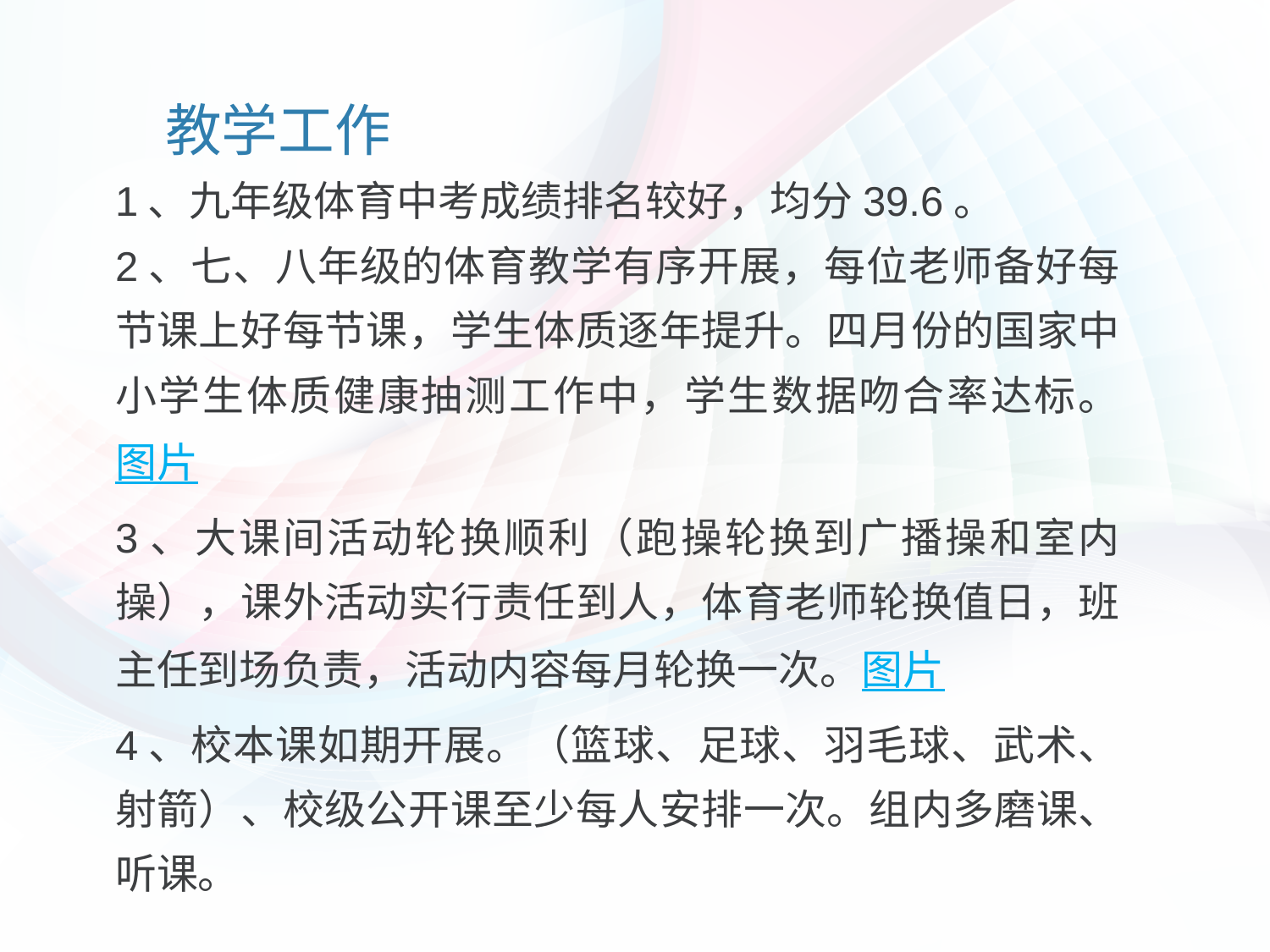

# 教学工作
1、九年级体育中考成绩排名较好，均分39.6。
2、七、八年级的体育教学有序开展，每位老师备好每节课上好每节课，学生体质逐年提升。四月份的国家中小学生体质健康抽测工作中，学生数据吻合率达标。图片
3、大课间活动轮换顺利（跑操轮换到广播操和室内操），课外活动实行责任到人，体育老师轮换值日，班主任到场负责，活动内容每月轮换一次。图片
4、校本课如期开展。（篮球、足球、羽毛球、武术、射箭）、校级公开课至少每人安排一次。组内多磨课、听课。